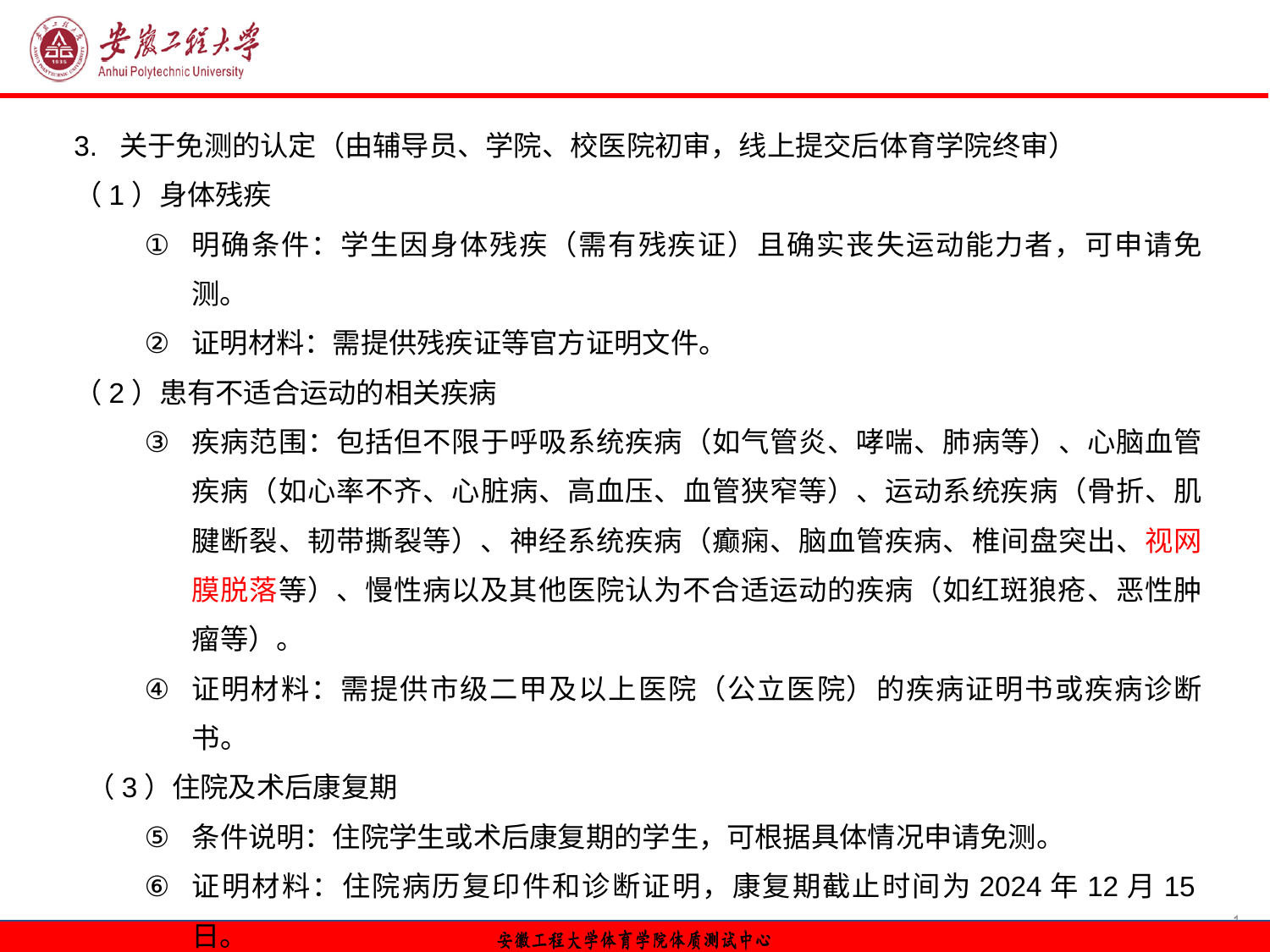

3.  关于免测的认定（由辅导员、学院、校医院初审，线上提交后体育学院终审）
（1）身体残疾
明确条件：学生因身体残疾（需有残疾证）且确实丧失运动能力者，可申请免测。
证明材料：需提供残疾证等官方证明文件。
（2）患有不适合运动的相关疾病
疾病范围：包括但不限于呼吸系统疾病（如气管炎、哮喘、肺病等）、心脑血管疾病（如心率不齐、心脏病、高血压、血管狭窄等）、运动系统疾病（骨折、肌腱断裂、韧带撕裂等）、神经系统疾病（癫痫、脑血管疾病、椎间盘突出、视网膜脱落等）、慢性病以及其他医院认为不合适运动的疾病（如红斑狼疮、恶性肿瘤等）。
证明材料：需提供市级二甲及以上医院（公立医院）的疾病证明书或疾病诊断书。
 （3）住院及术后康复期
条件说明：住院学生或术后康复期的学生，可根据具体情况申请免测。
证明材料：住院病历复印件和诊断证明，康复期截止时间为2024年12月15日。
#
26